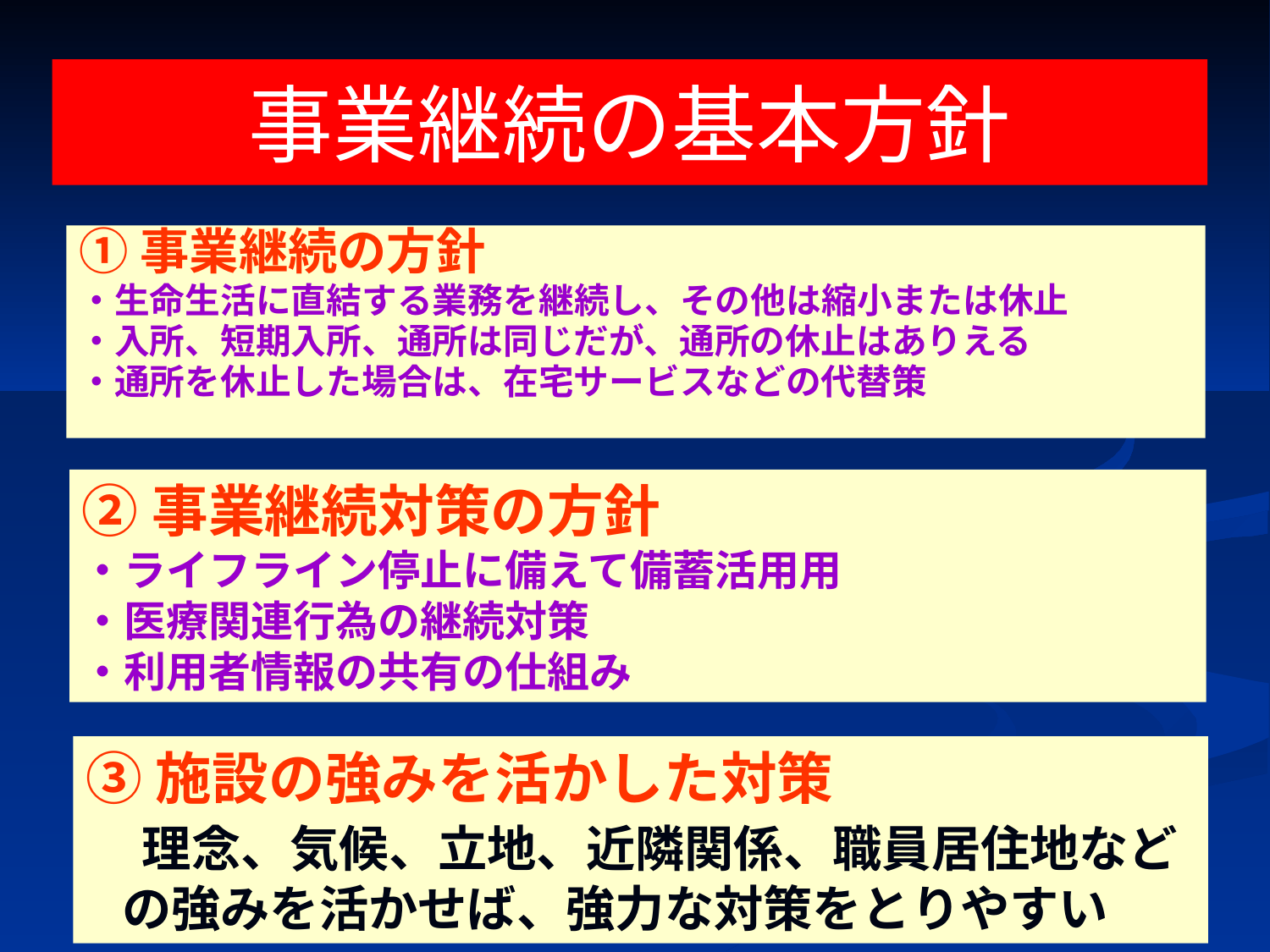

# 事業継続の基本方針
①事業継続の方針
・生命生活に直結する業務を継続し、その他は縮小または休止
・入所、短期入所、通所は同じだが、通所の休止はありえる
・通所を休止した場合は、在宅サービスなどの代替策
②事業継続対策の方針
・ライフライン停止に備えて備蓄活用用
・医療関連行為の継続対策
・利用者情報の共有の仕組み
③施設の強みを活かした対策
　理念、気候、立地、近隣関係、職員居住地などの強みを活かせば、強力な対策をとりやすい